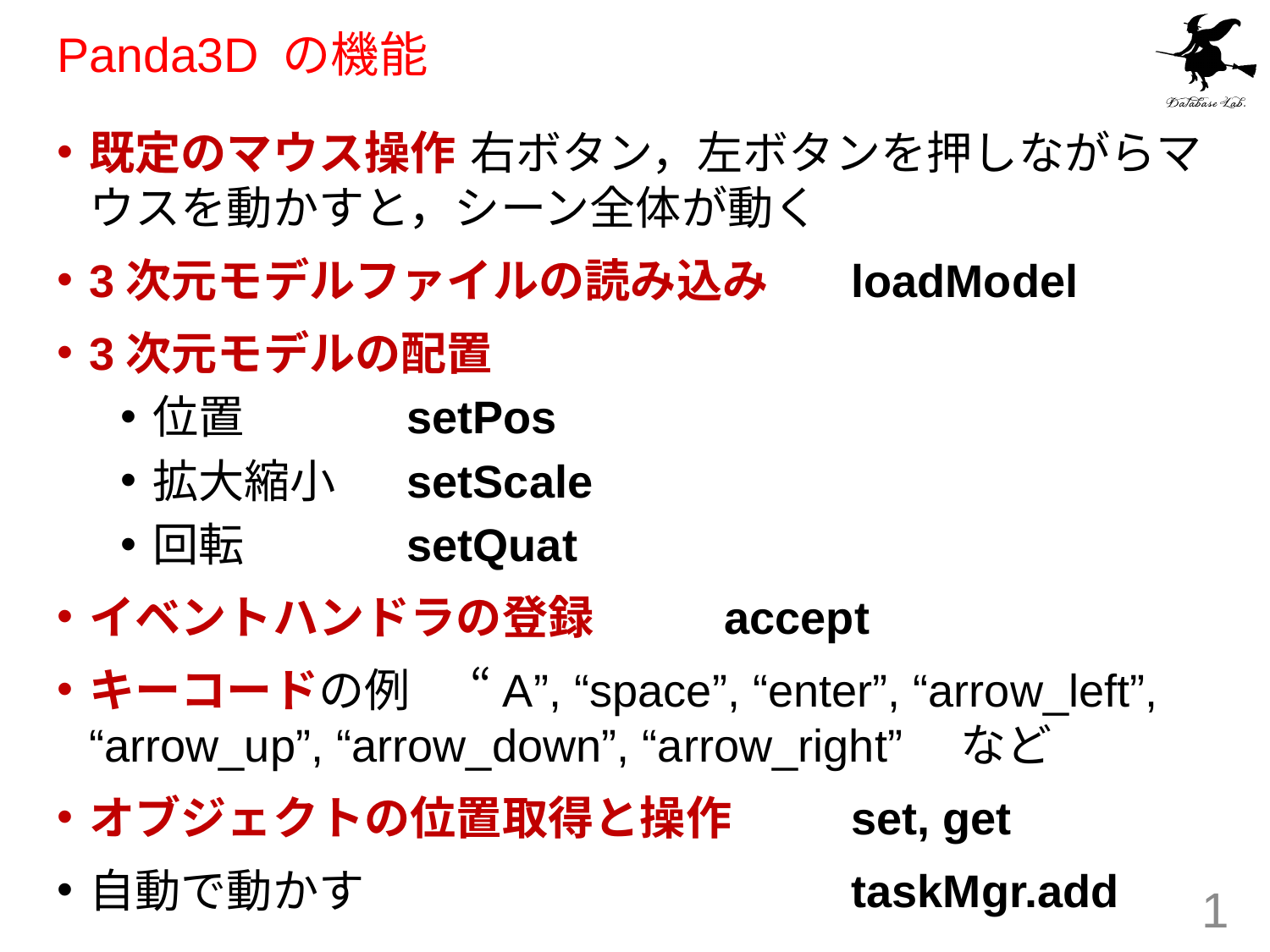

# Panda3D の機能
既定のマウス操作	右ボタン，左ボタンを押しながらマウスを動かすと，シーン全体が動く
3次元モデルファイルの読み込み	loadModel
3次元モデルの配置
位置		setPos
拡大縮小	setScale
回転		setQuat
イベントハンドラの登録		accept
キーコードの例	“A”, “space”, “enter”, “arrow_left”, “arrow_up”, “arrow_down”, “arrow_right”　など
オブジェクトの位置取得と操作	set, get
自動で動かす				taskMgr.add

1